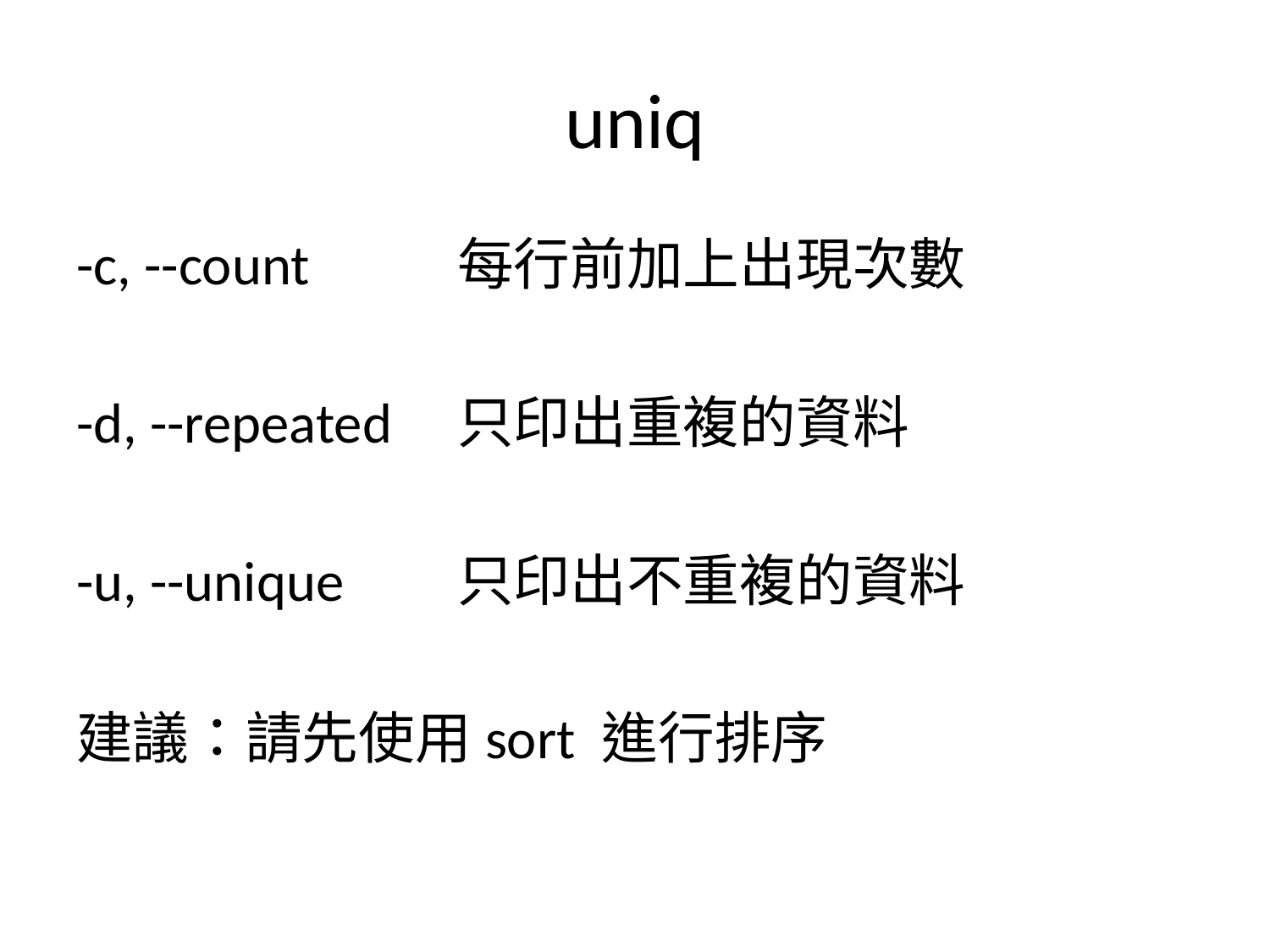

# uniq
-c, --count		每行前加上出現次數

-d, --repeated	只印出重複的資料

-u, --unique	只印出不重複的資料

建議：請先使用sort 進行排序